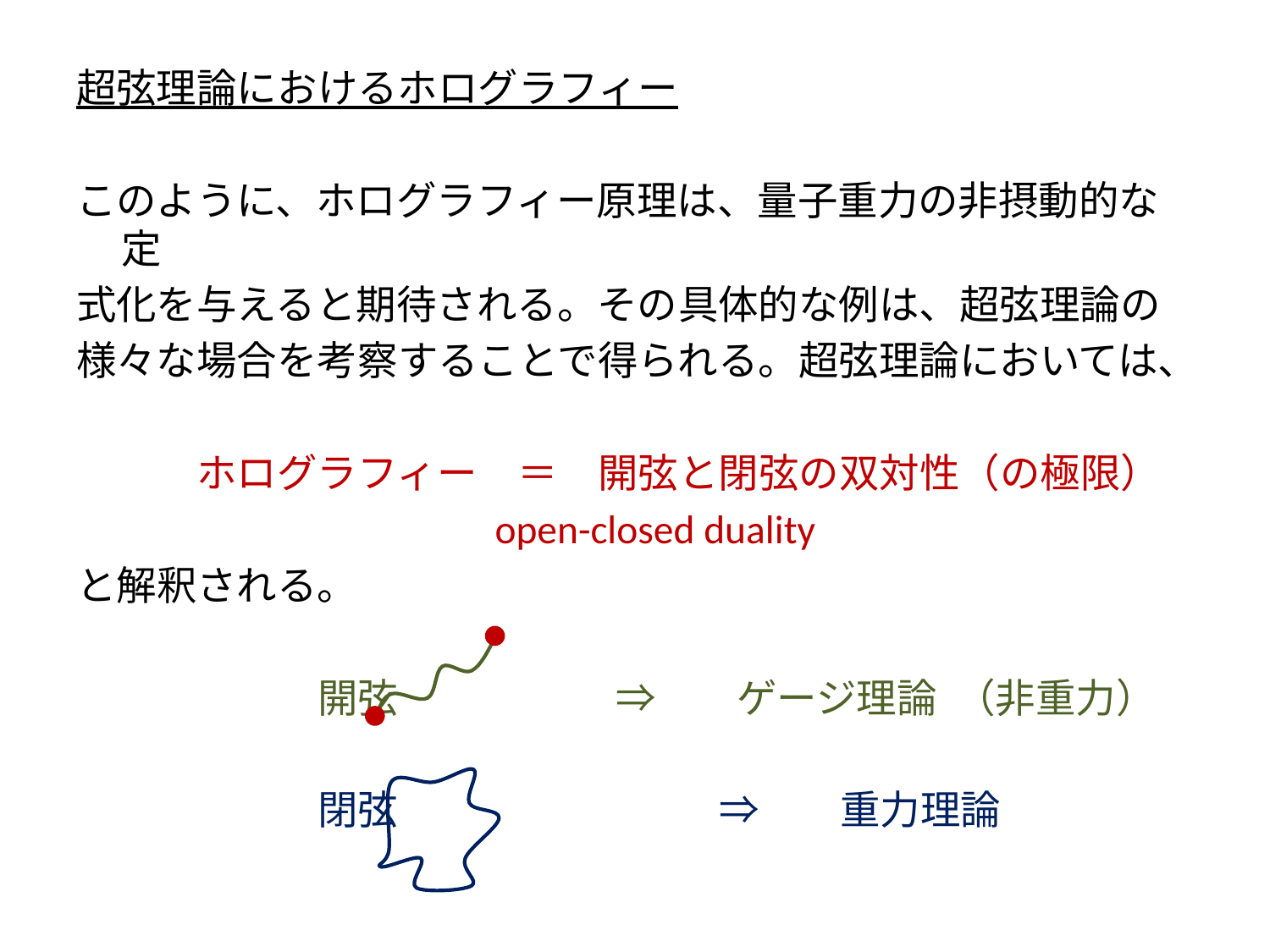

超弦理論におけるホログラフィー

このように、ホログラフィー原理は、量子重力の非摂動的な定
式化を与えると期待される。その具体的な例は、超弦理論の
様々な場合を考察することで得られる。超弦理論においては、

　　　ホログラフィー　＝　開弦と閉弦の双対性（の極限）
                                              open-closed duality
と解釈される。

　　　　　　開弦                        ⇒　　ゲージ理論  （非重力）

　　　　　　閉弦　　　　　　　　⇒　　重力理論